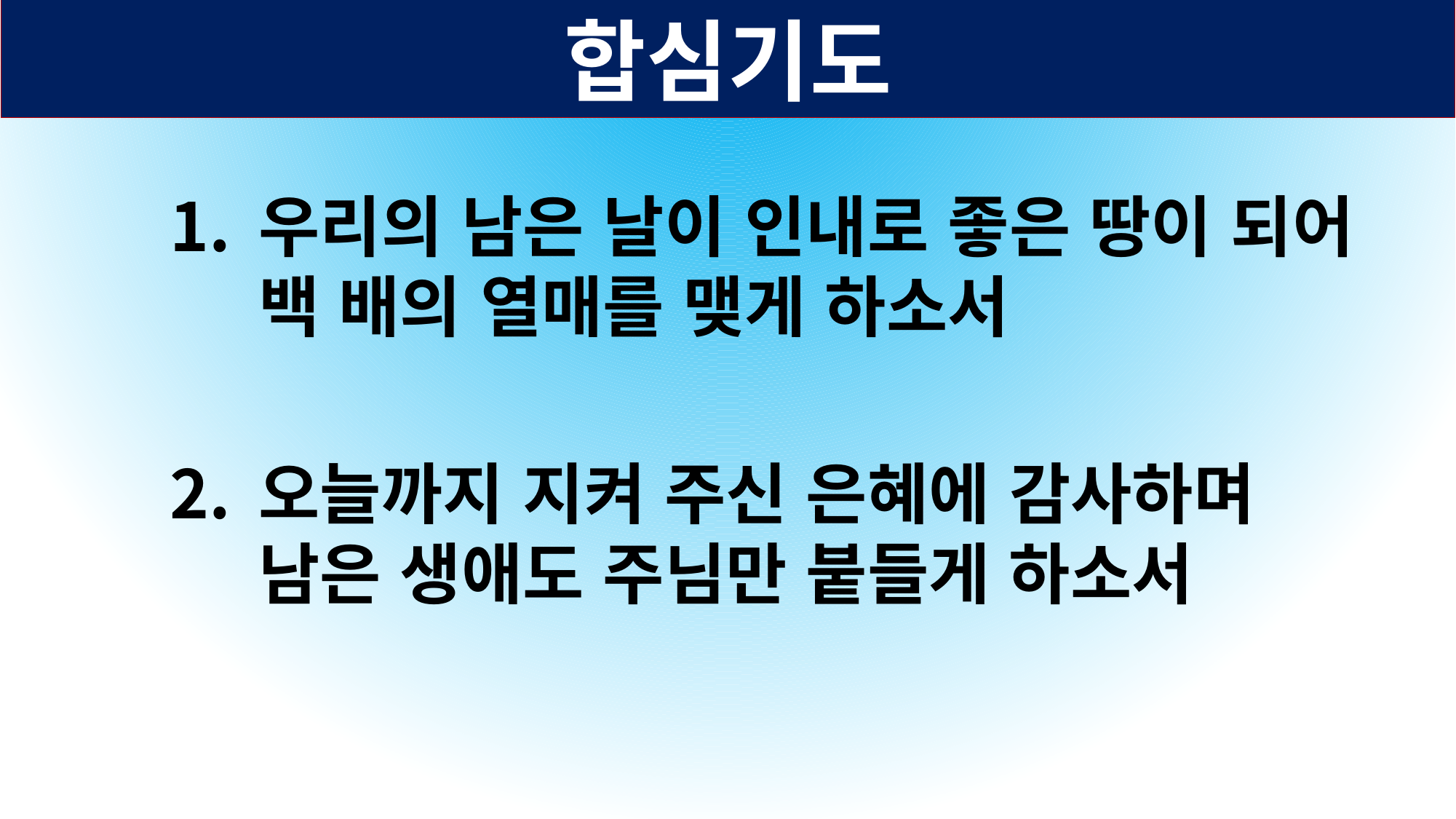

합심기도
우리의 남은 날이 인내로 좋은 땅이 되어 백 배의 열매를 맺게 하소서

오늘까지 지켜 주신 은혜에 감사하며 남은 생애도 주님만 붙들게 하소서